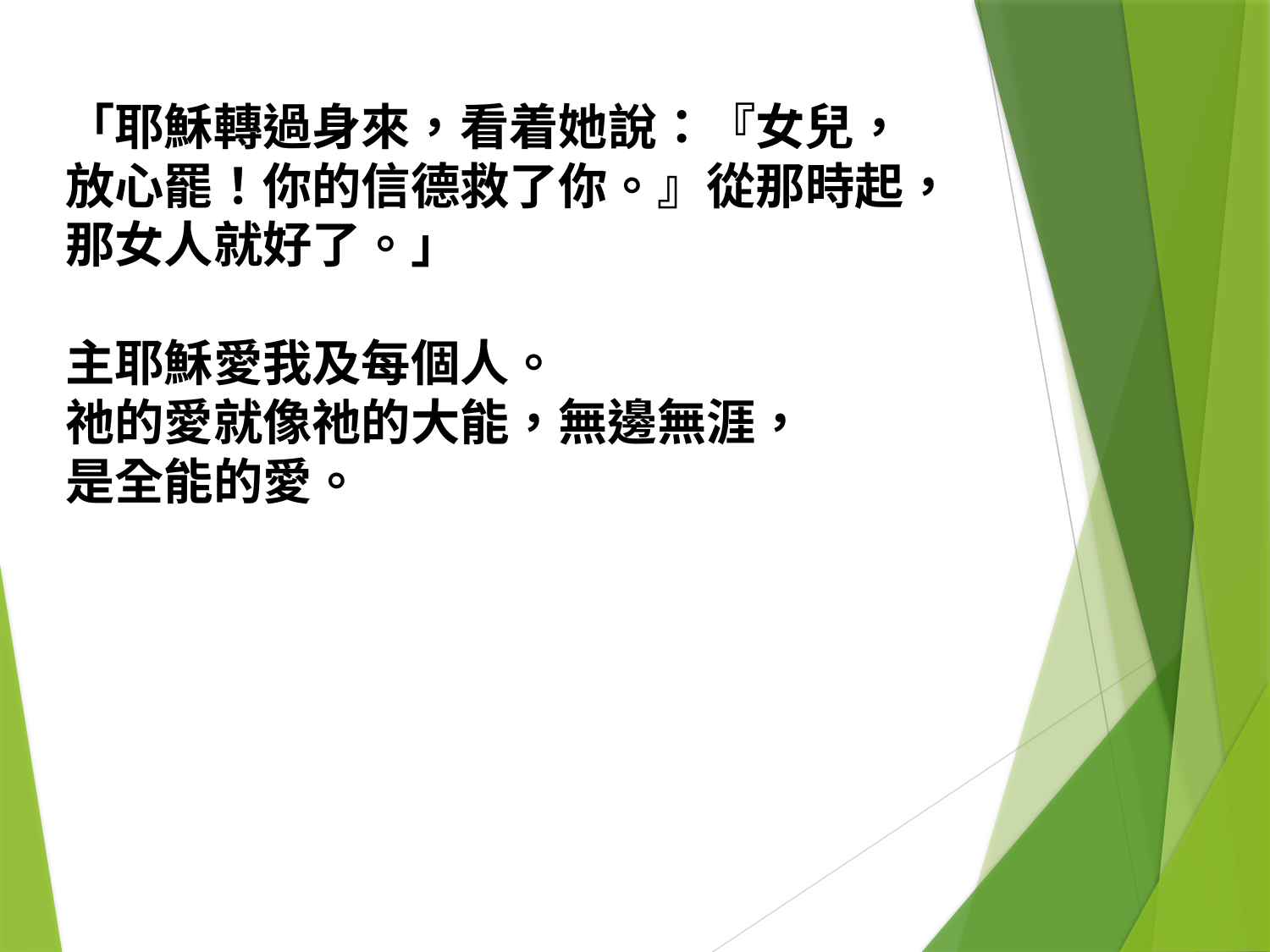

「耶穌轉過身來，看着她說：『女兒，放心罷！你的信德救了你。』從那時起，那女人就好了。」

主耶穌愛我及每個人。
祂的愛就像祂的大能，無邊無涯，
是全能的愛。